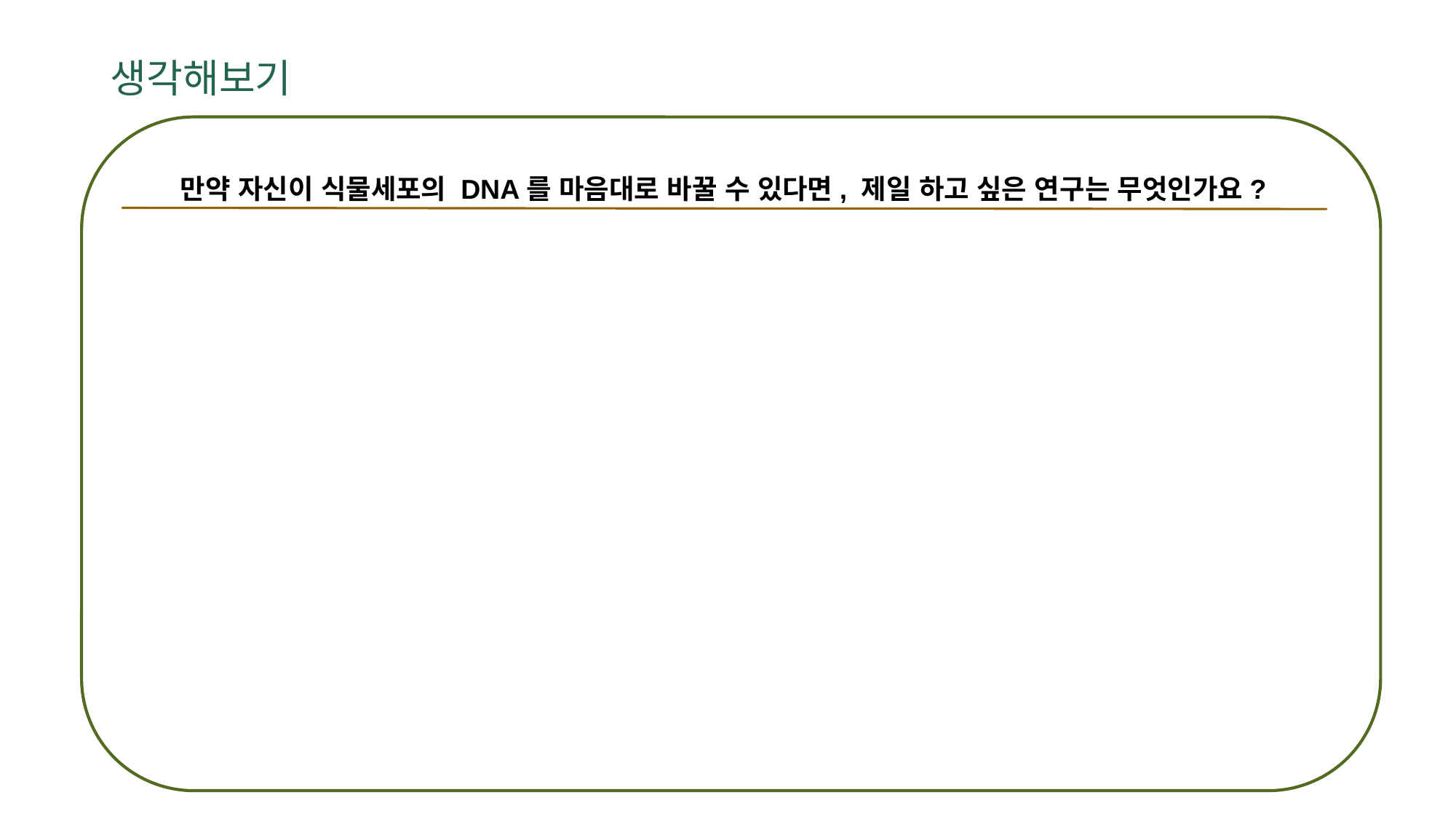

생각해보기
만약 자신이 식물세포의 DNA를 마음대로 바꿀 수 있다면, 제일 하고 싶은 연구는 무엇인가요?